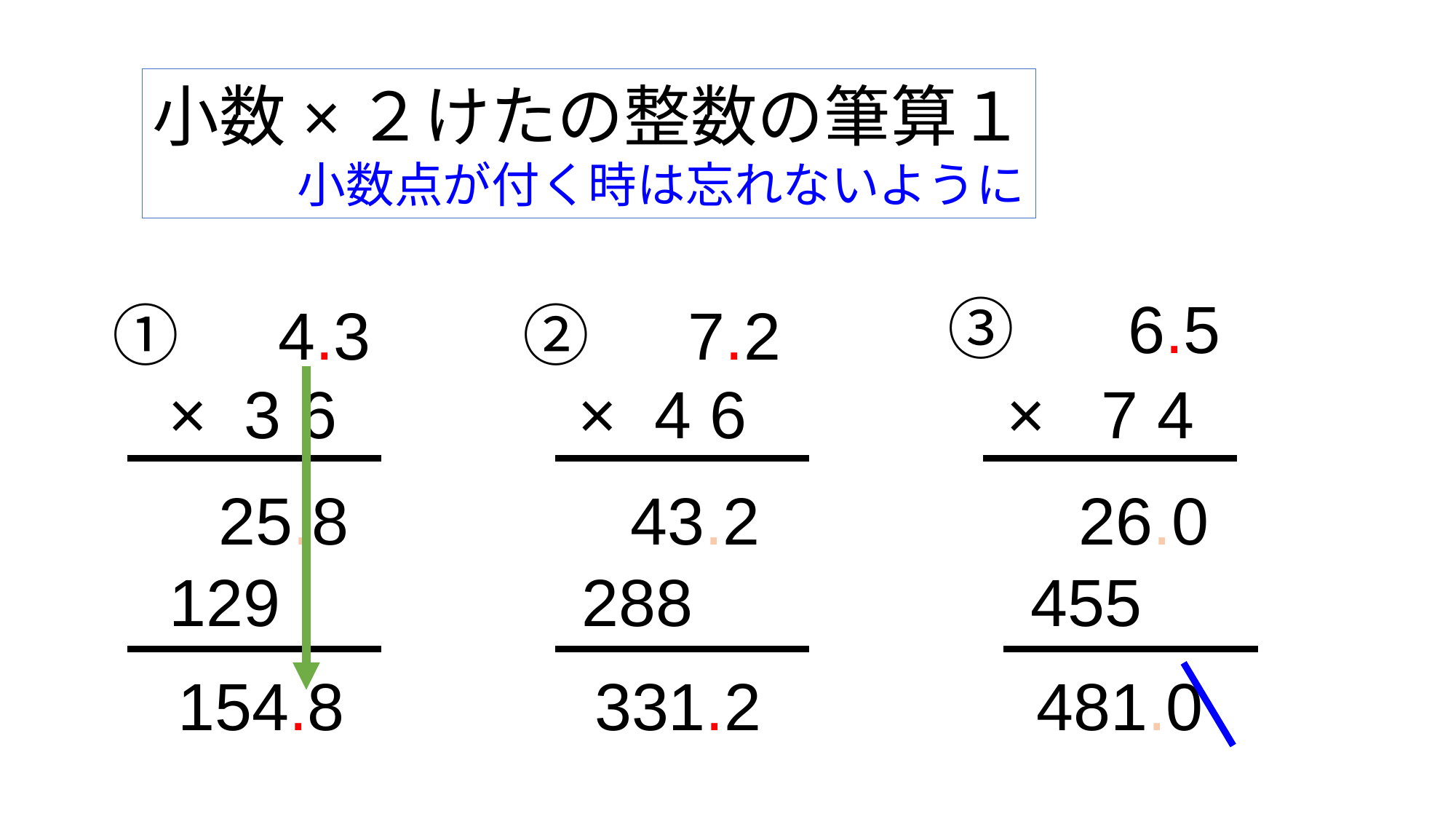

小数×２けたの整数の筆算１
小数点が付く時は忘れないように
③　 6.5
①　4.3
②　7.2
×  3.6
×  4.6
×   7.4
25.8
43.2
26.0
129
288
455
154.8
331.2
481.0